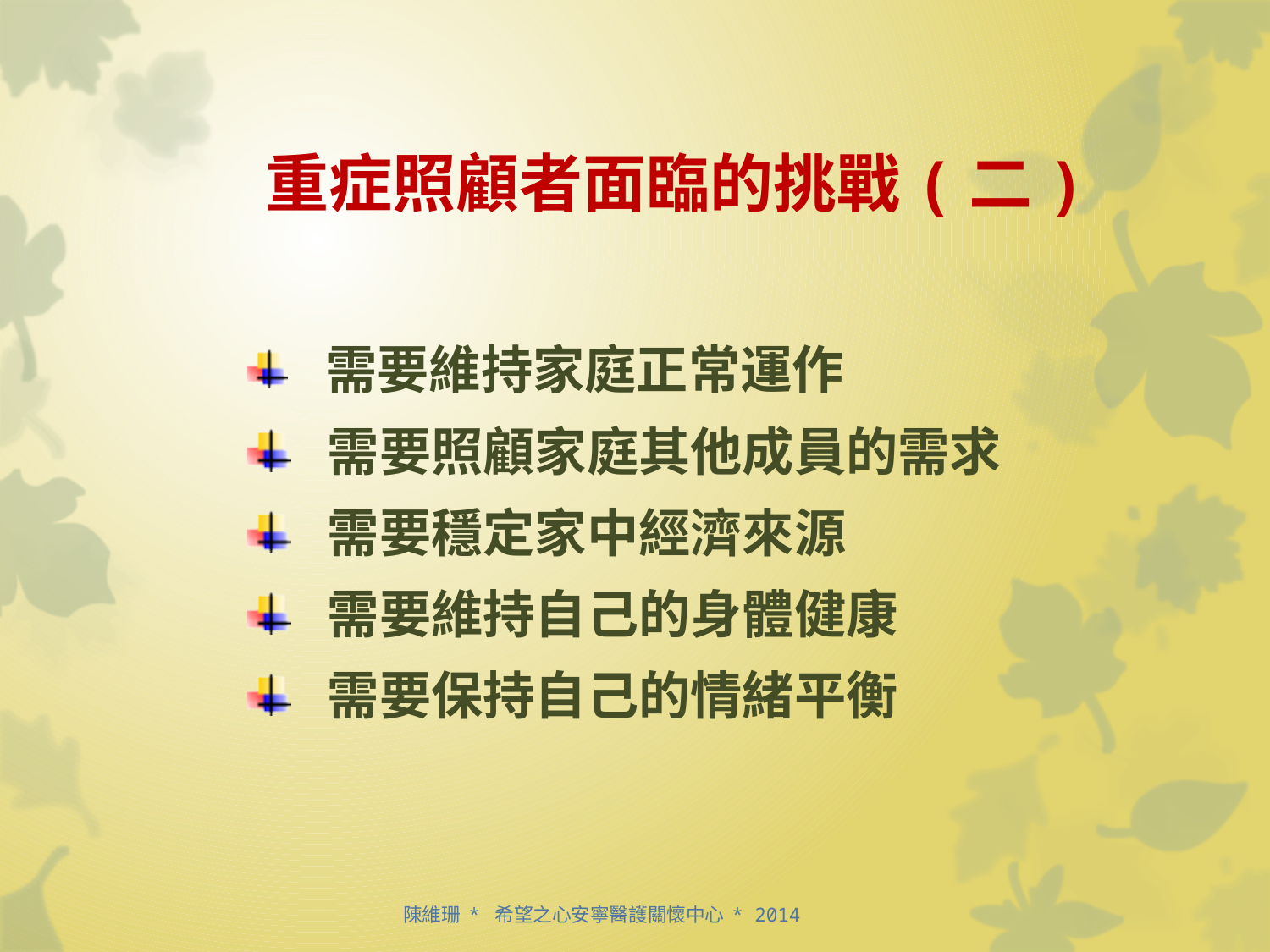

# 重症照顧者面臨的挑戰(二)

 需要維持家庭正常運作
 需要照顧家庭其他成員的需求
 需要穩定家中經濟來源
 需要維持自己的身體健康
 需要保持自己的情緒平衡

　　　　　　　陳維珊 * 希望之心安寧醫護關懷中心 * 2014